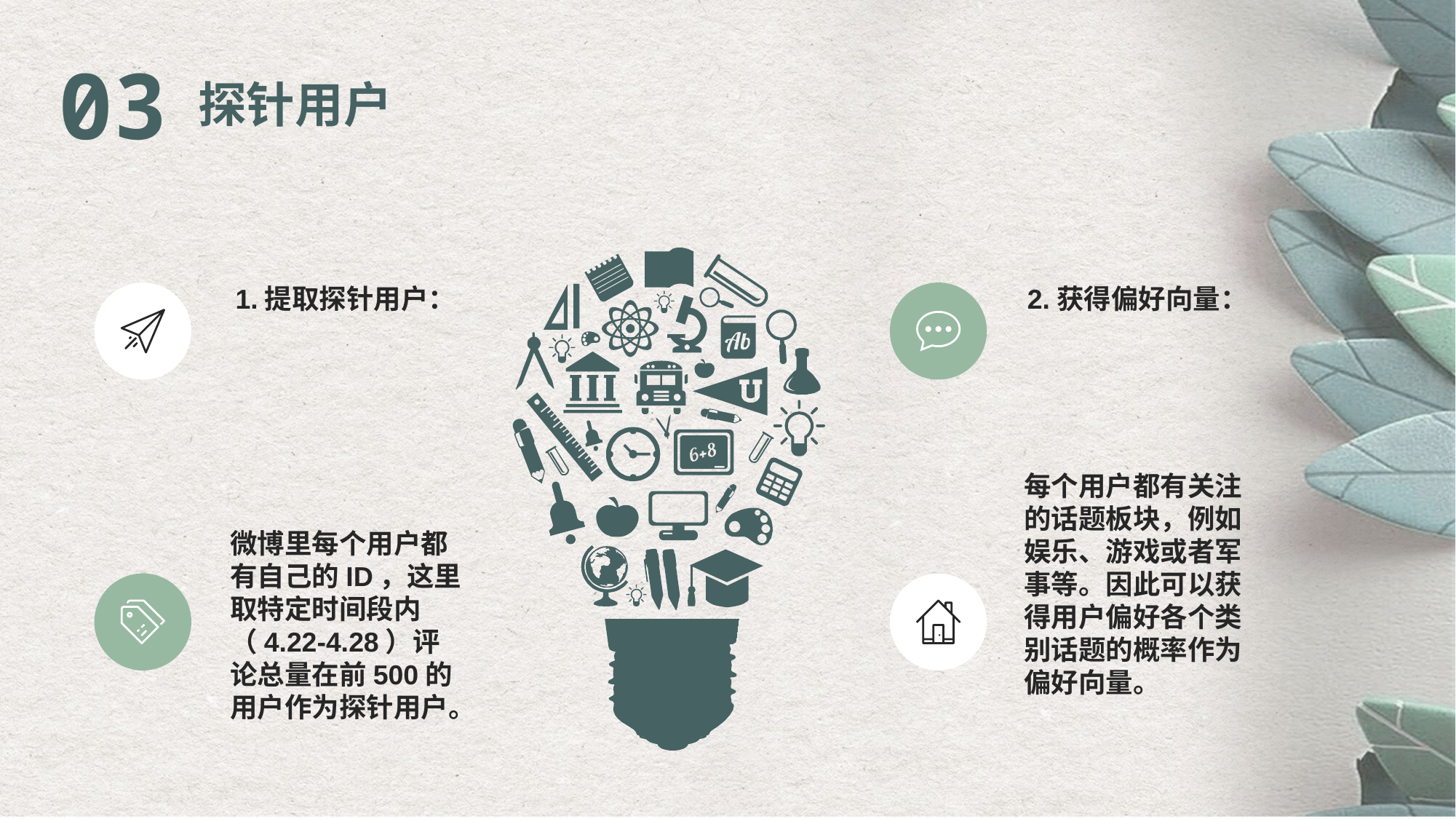

03
探针用户

1.提取探针用户：
2.获得偏好向量：

每个用户都有关注的话题板块，例如娱乐、游戏或者军事等。因此可以获得用户偏好各个类别话题的概率作为偏好向量。
微博里每个用户都有自己的ID，这里取特定时间段内（4.22-4.28）评论总量在前500的用户作为探针用户。